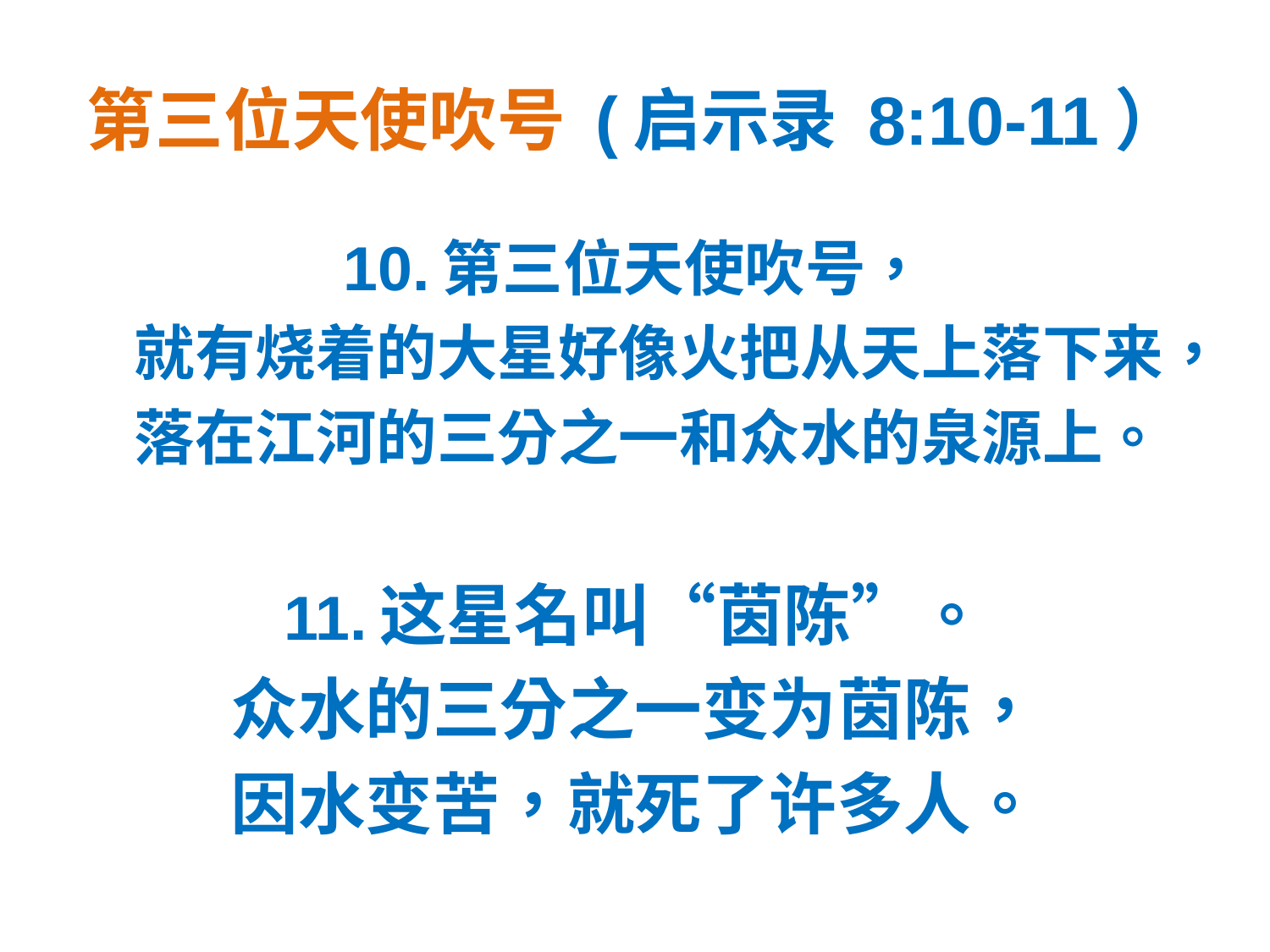

# 第三位天使吹号 (启示录 8:10-11）
10. 第三位天使吹号，
 就有烧着的大星好像火把从天上落下来，
  落在江河的三分之一和众水的泉源上。

11. 这星名叫“茵陈”。
众水的三分之一变为茵陈，
因水变苦，就死了许多人。